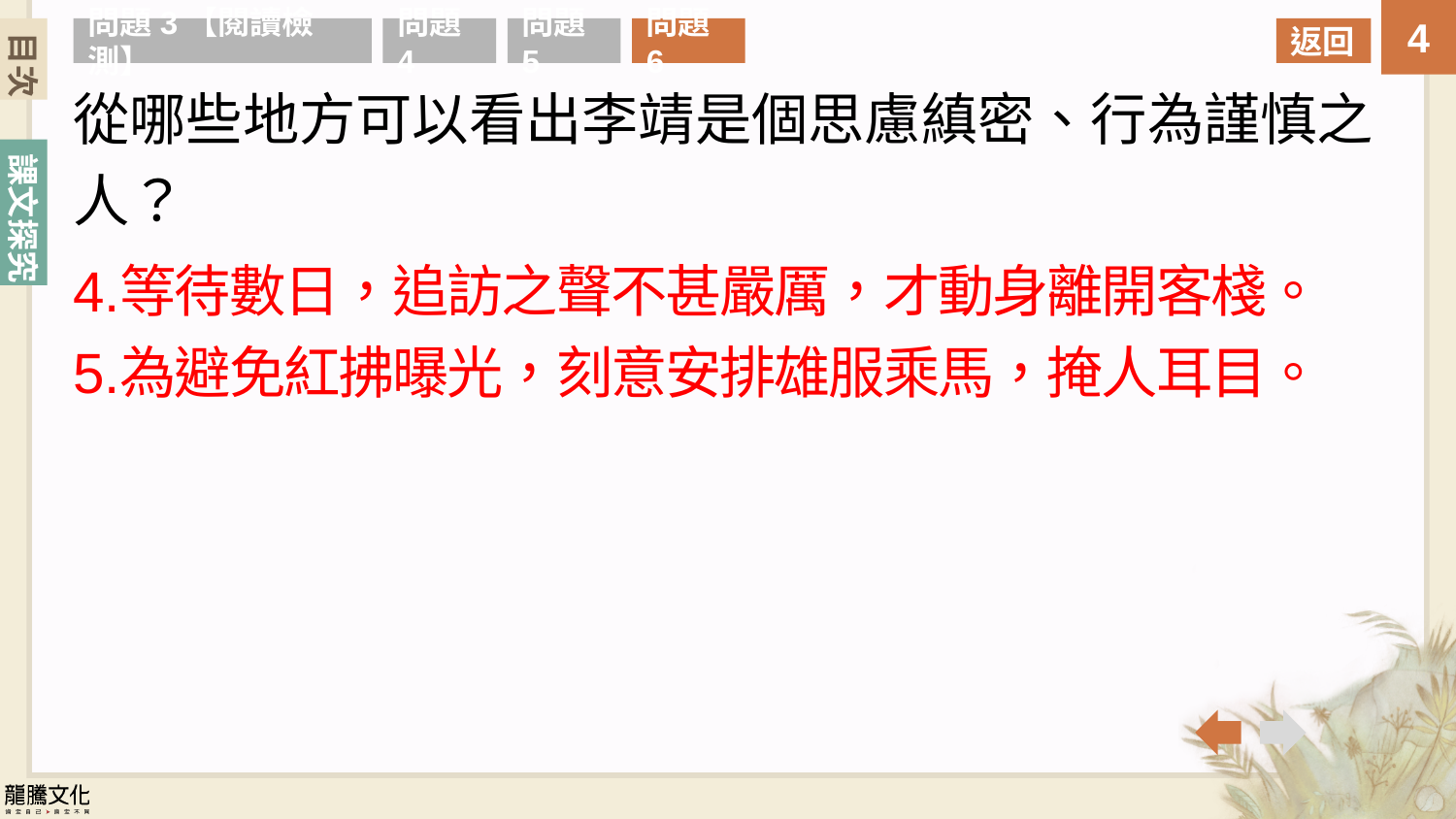

目次
問題3【閱讀檢測】
問題4
問題5
問題6
返回
從哪些地方可以看出李靖是個思慮縝密、行為謹慎之
人？
等待數日，追訪之聲不甚嚴厲，才動身離開客棧。
為避免紅拂曝光，刻意安排雄服乘馬，掩人耳目。